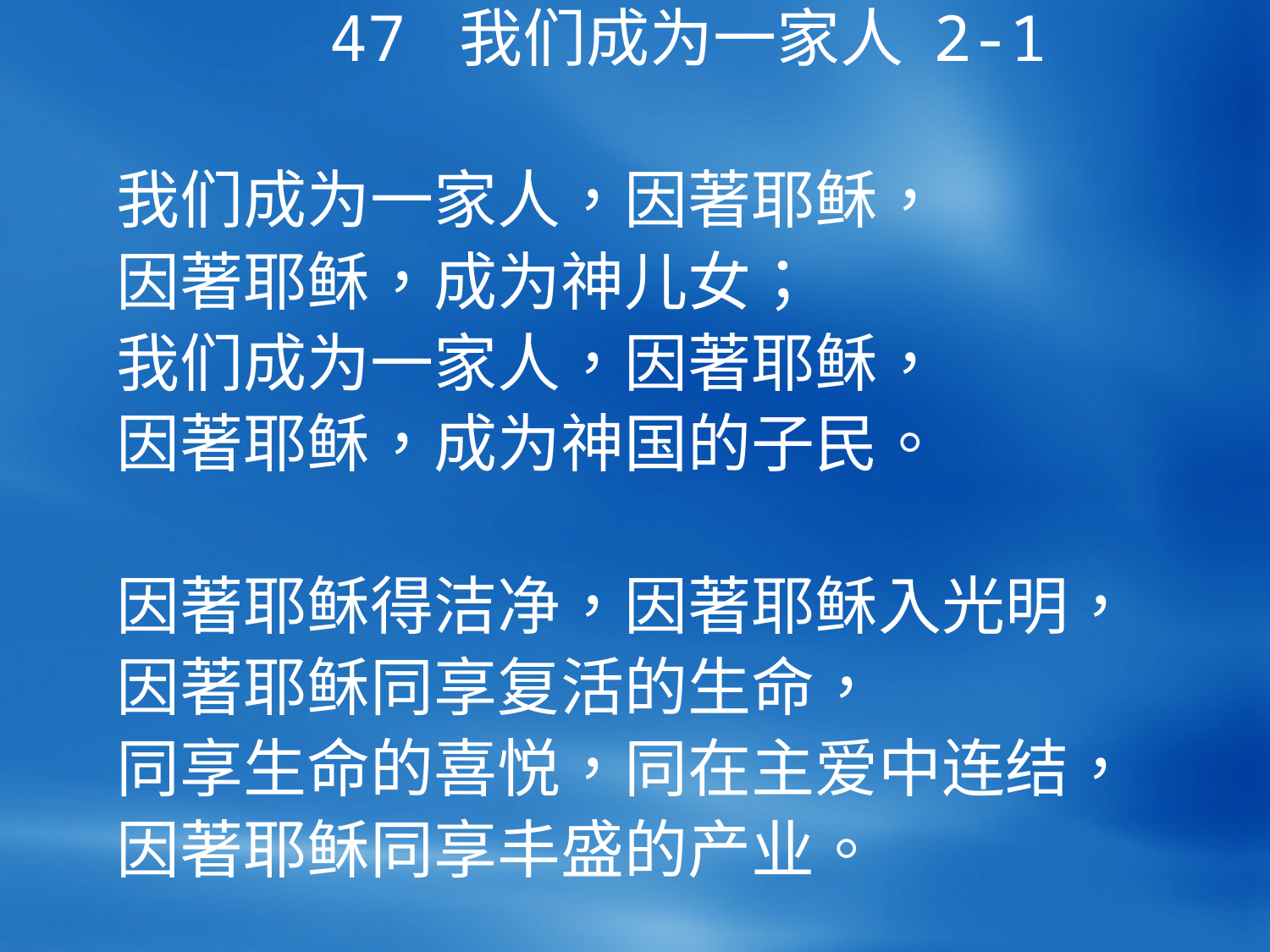

47 我们成为一家人 2-1

我们成为一家人，因著耶稣，
因著耶稣，成为神儿女；
我们成为一家人，因著耶稣，
因著耶稣，成为神国的子民。

因著耶稣得洁净，因著耶稣入光明，
因著耶稣同享复活的生命，
同享生命的喜悦，同在主爱中连结，
因著耶稣同享丰盛的产业。